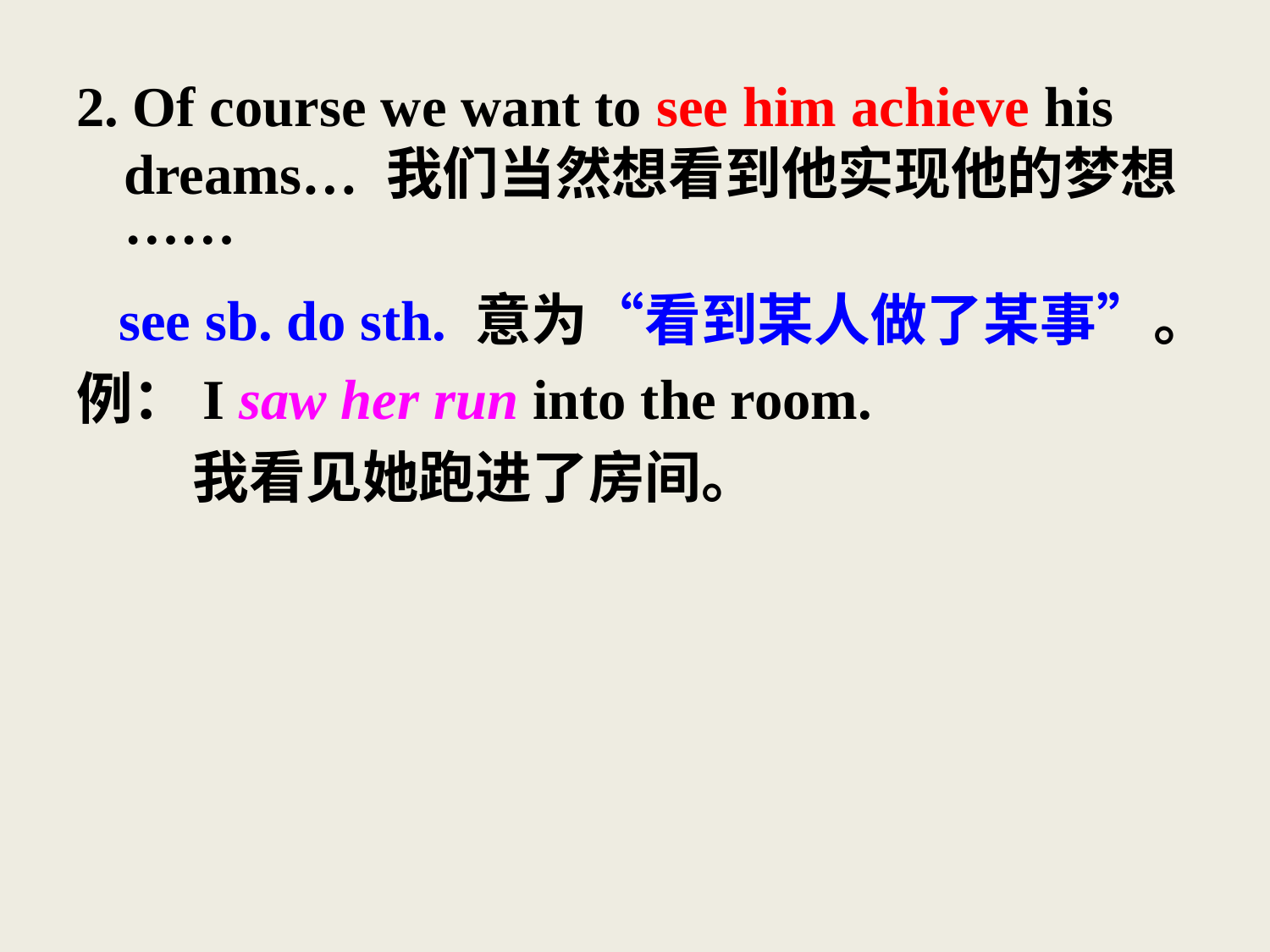

2. Of course we want to see him achieve his dreams… 我们当然想看到他实现他的梦想……
   see sb. do sth. 意为“看到某人做了某事”。
例：I saw her run into the room.
        我看见她跑进了房间。